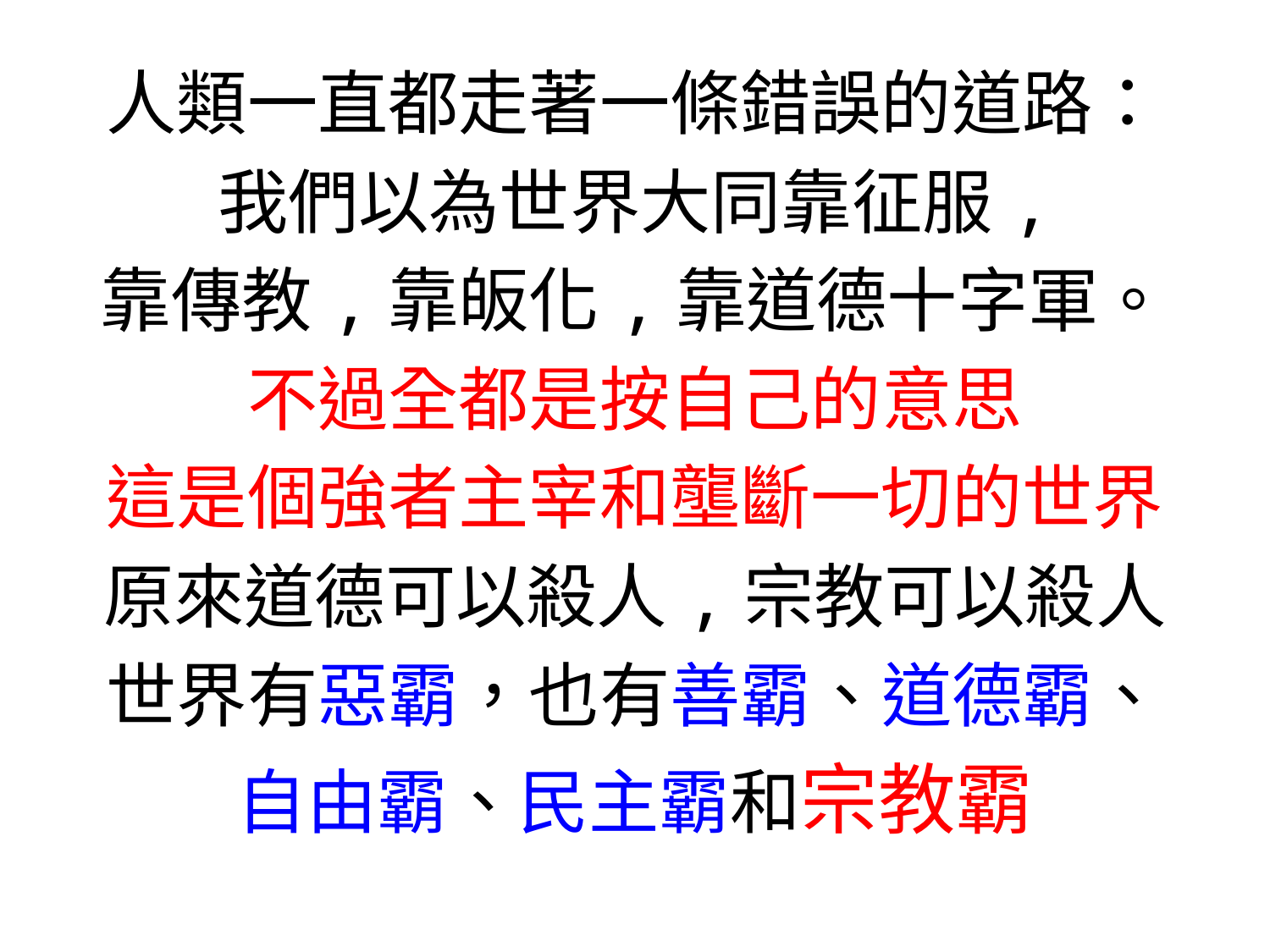

人類一直都走著一條錯誤的道路：
我們以為世界大同靠征服,
靠傳教,靠皈化,靠道德十字軍。
不過全都是按自己的意思
這是個強者主宰和壟斷一切的世界
原來道德可以殺人,宗教可以殺人
世界有惡霸，也有善霸、道德霸、
自由霸、民主霸和宗教霸